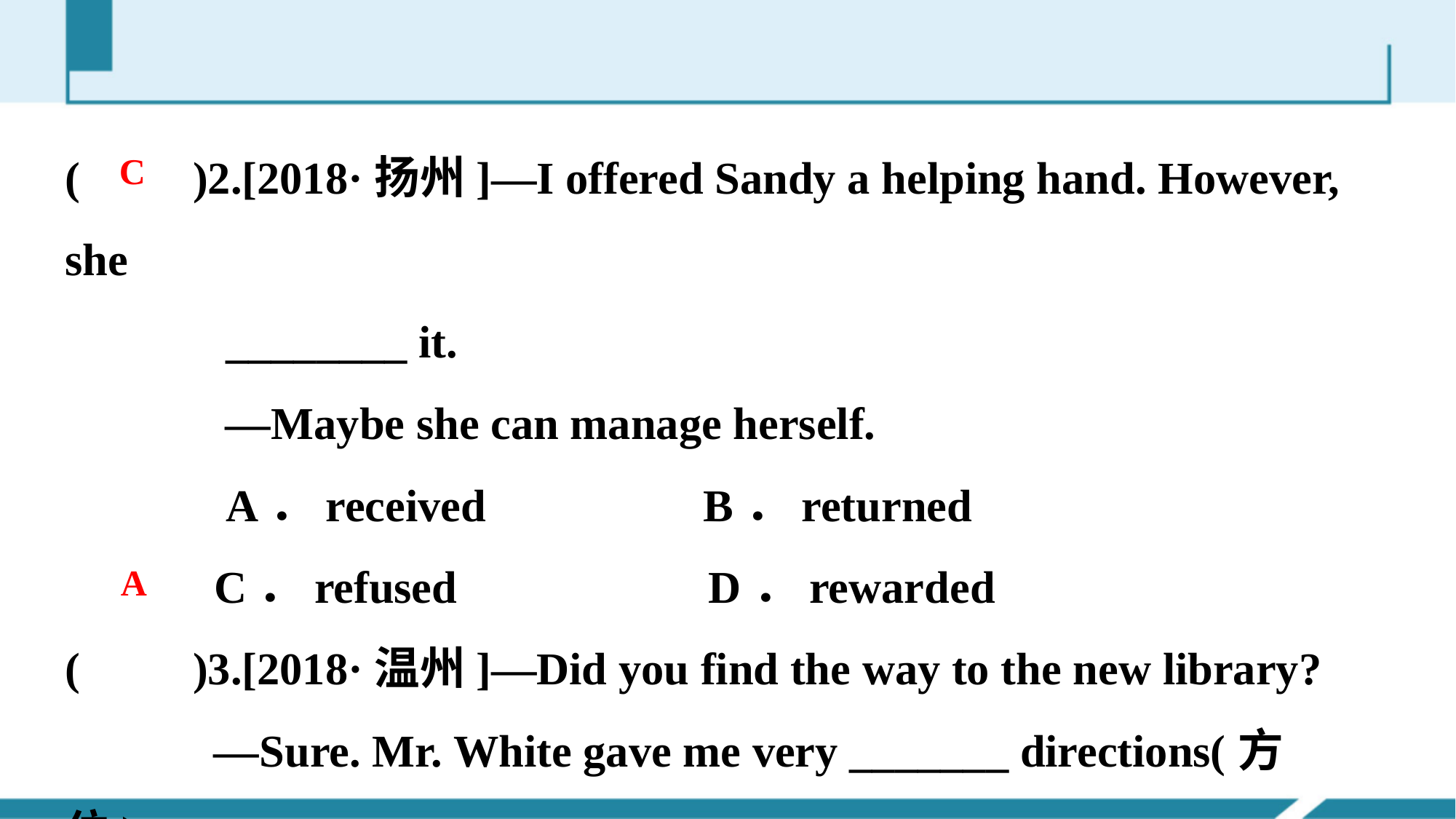

(　　)2.[2018·扬州]—I offered Sandy a helping hand. However, she
              ________ it.
              —Maybe she can manage herself.
              A．received                   B．returned
             C．refused                      D．rewarded
(　　)3.[2018·温州]—Did you find the way to the new library?
             —Sure. Mr. White gave me very _______ directions(方位)．
             A．clear       B．private      C．creative     D．common
C
A